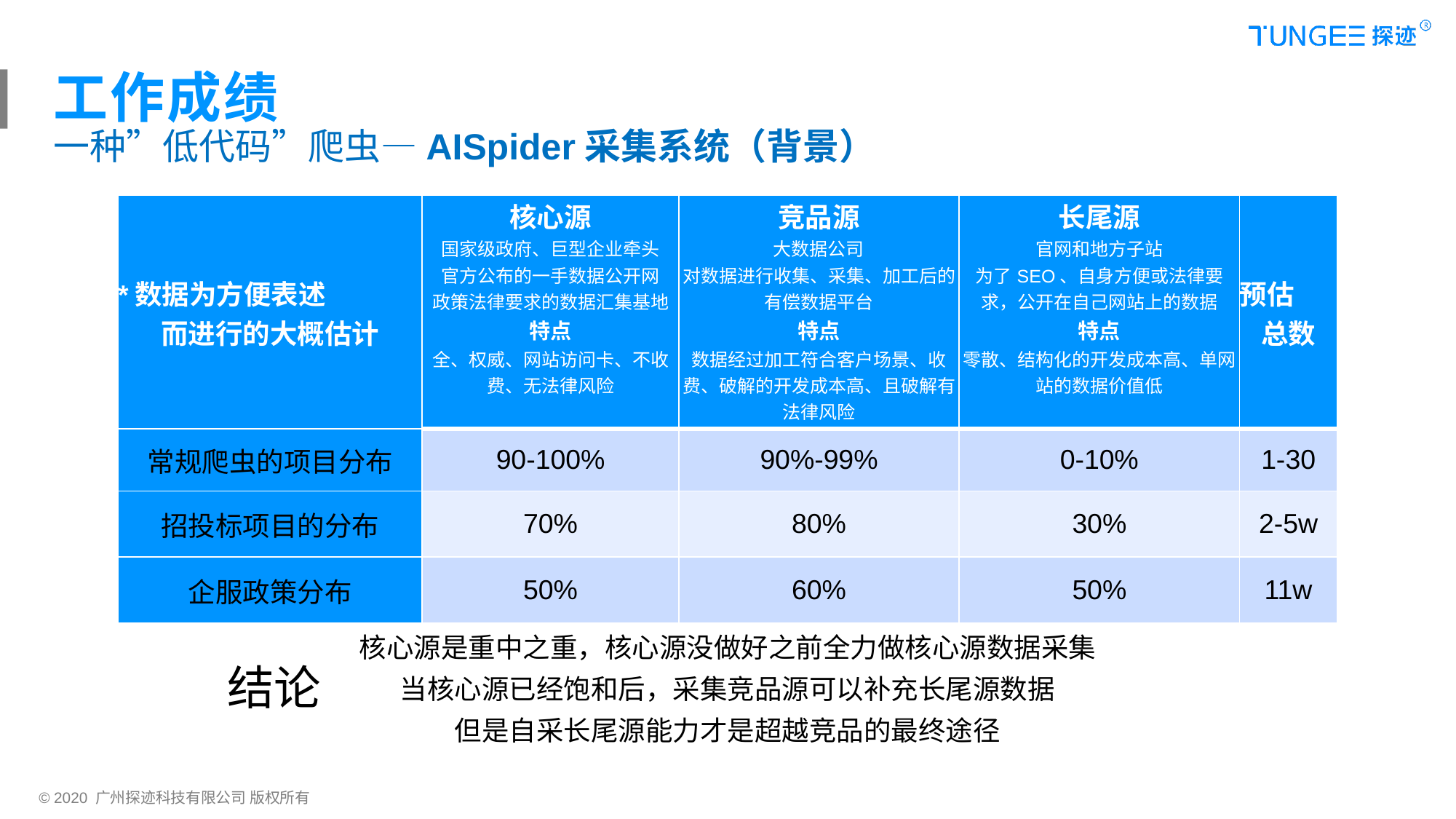

工作成绩

一种”低代码”爬虫—AISpider采集系统（背景）
| \*数据为方便表述 而进行的大概估计 | 核心源 国家级政府、巨型企业牵头 官方公布的一手数据公开网 政策法律要求的数据汇集基地 特点 全、权威、网站访问卡、不收费、无法律风险 | 竞品源 大数据公司 对数据进行收集、采集、加工后的有偿数据平台 特点 数据经过加工符合客户场景、收费、破解的开发成本高、且破解有法律风险 | 长尾源 官网和地方子站 为了SEO、自身方便或法律要求，公开在自己网站上的数据 特点 零散、结构化的开发成本高、单网站的数据价值低 | 预估 总数 |
| --- | --- | --- | --- | --- |
| 常规爬虫的项目分布 | 90-100% | 90%-99% | 0-10% | 1-30 |
| 招投标项目的分布 | 70% | 80% | 30% | 2-5w |
| 企服政策分布 | 50% | 60% | 50% | 11w |
核心源是重中之重，核心源没做好之前全力做核心源数据采集
结论
当核心源已经饱和后，采集竞品源可以补充长尾源数据
但是自采长尾源能力才是超越竞品的最终途径
9